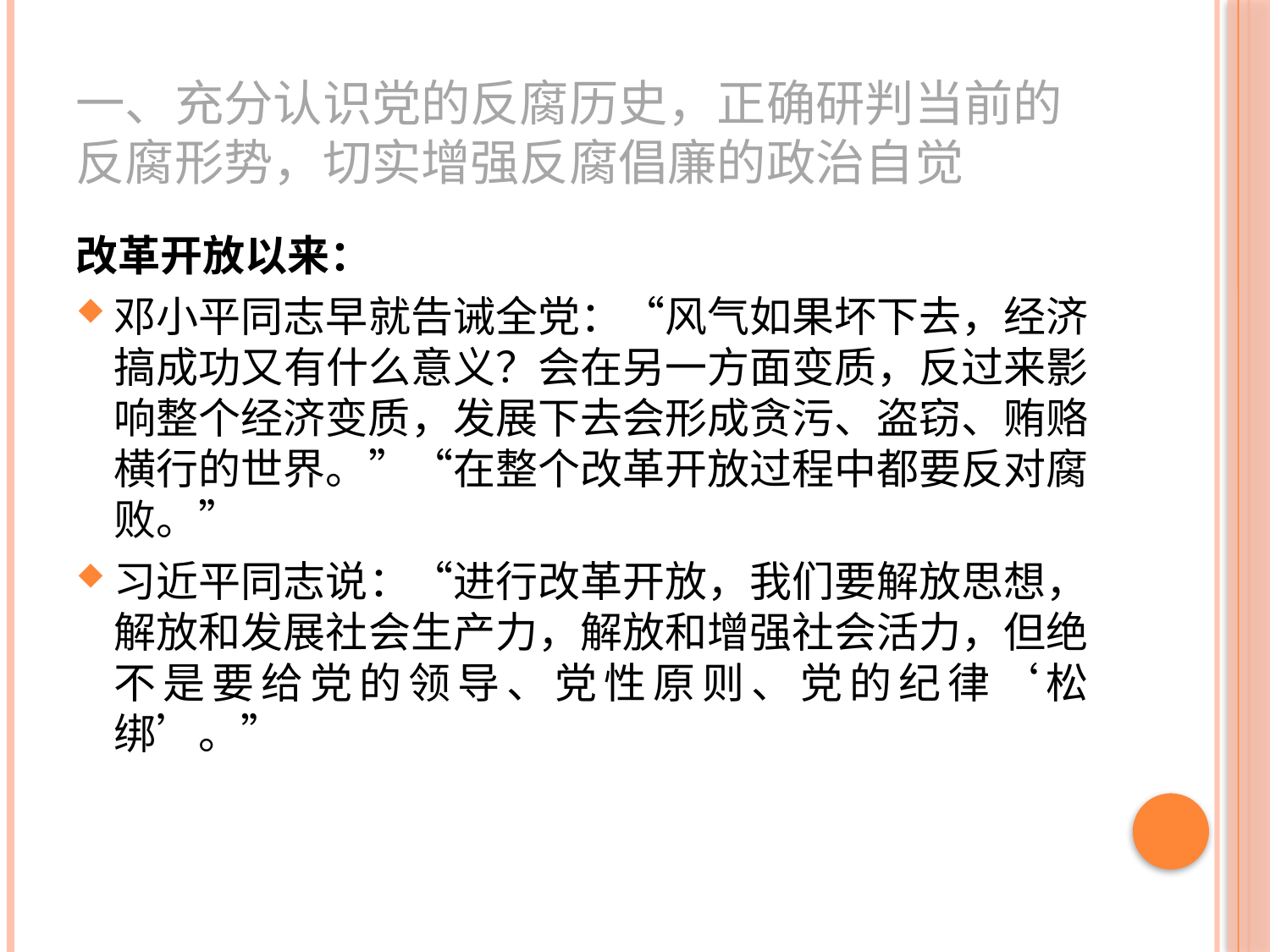

# 一、充分认识党的反腐历史，正确研判当前的反腐形势，切实增强反腐倡廉的政治自觉
改革开放以来：
邓小平同志早就告诫全党：“风气如果坏下去，经济搞成功又有什么意义？会在另一方面变质，反过来影响整个经济变质，发展下去会形成贪污、盗窃、贿赂横行的世界。”“在整个改革开放过程中都要反对腐败。”
习近平同志说：“进行改革开放，我们要解放思想，解放和发展社会生产力，解放和增强社会活力，但绝不是要给党的领导、党性原则、党的纪律‘松绑’。”